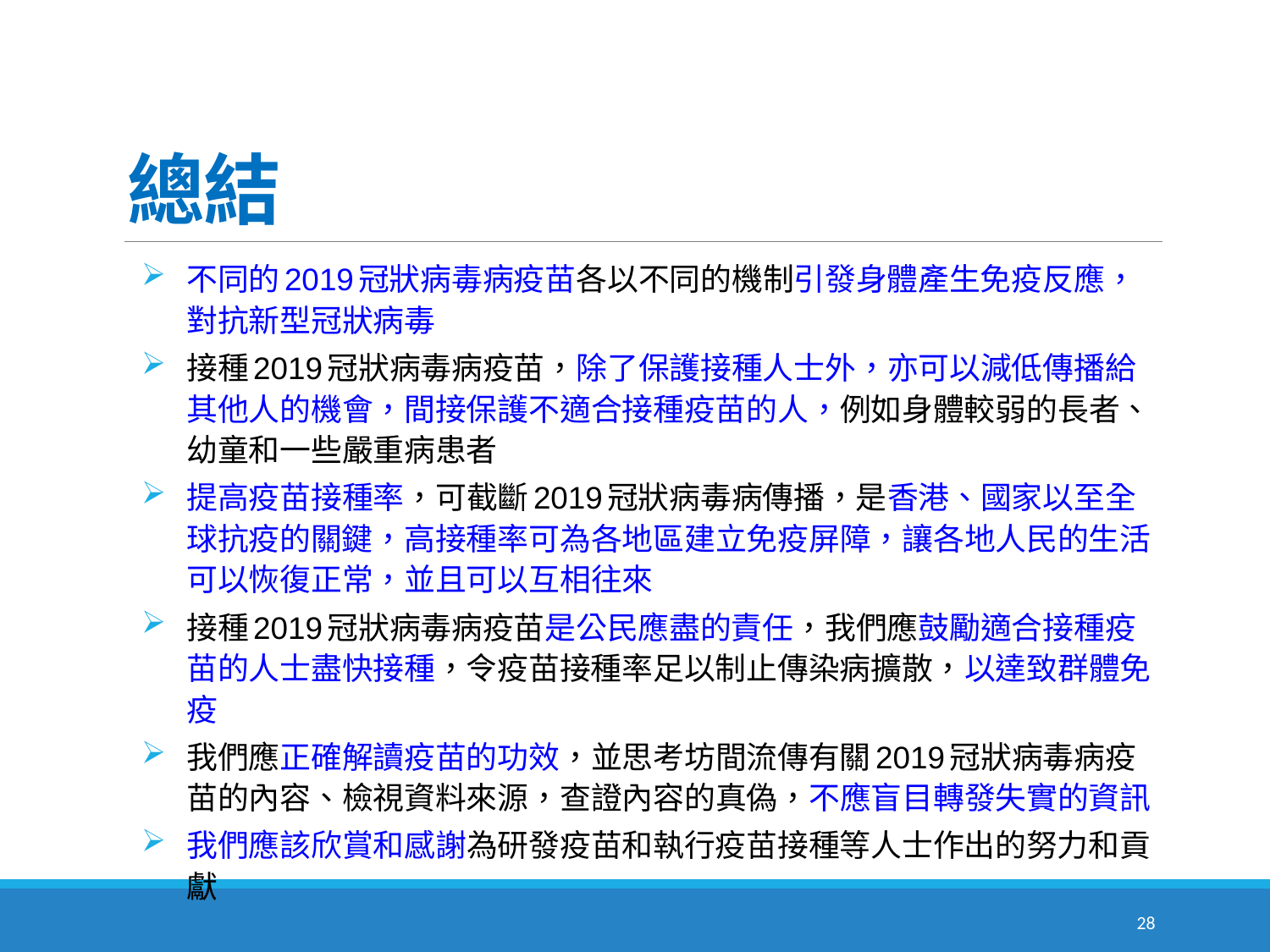

# 總結
不同的2019冠狀病毒病疫苗各以不同的機制引發身體產生免疫反應，對抗新型冠狀病毒
接種2019冠狀病毒病疫苗，除了保護接種人士外，亦可以減低傳播給其他人的機會，間接保護不適合接種疫苗的人，例如身體較弱的長者、幼童和一些嚴重病患者
提高疫苗接種率，可截斷2019冠狀病毒病傳播，是香港、國家以至全球抗疫的關鍵，高接種率可為各地區建立免疫屏障，讓各地人民的生活可以恢復正常，並且可以互相往來
接種2019冠狀病毒病疫苗是公民應盡的責任，我們應鼓勵適合接種疫苗的人士盡快接種，令疫苗接種率足以制止傳染病擴散，以達致群體免疫
我們應正確解讀疫苗的功效，並思考坊間流傳有關2019冠狀病毒病疫苗的內容、檢視資料來源，查證內容的真偽，不應盲目轉發失實的資訊
我們應該欣賞和感謝為研發疫苗和執行疫苗接種等人士作出的努力和貢獻

28